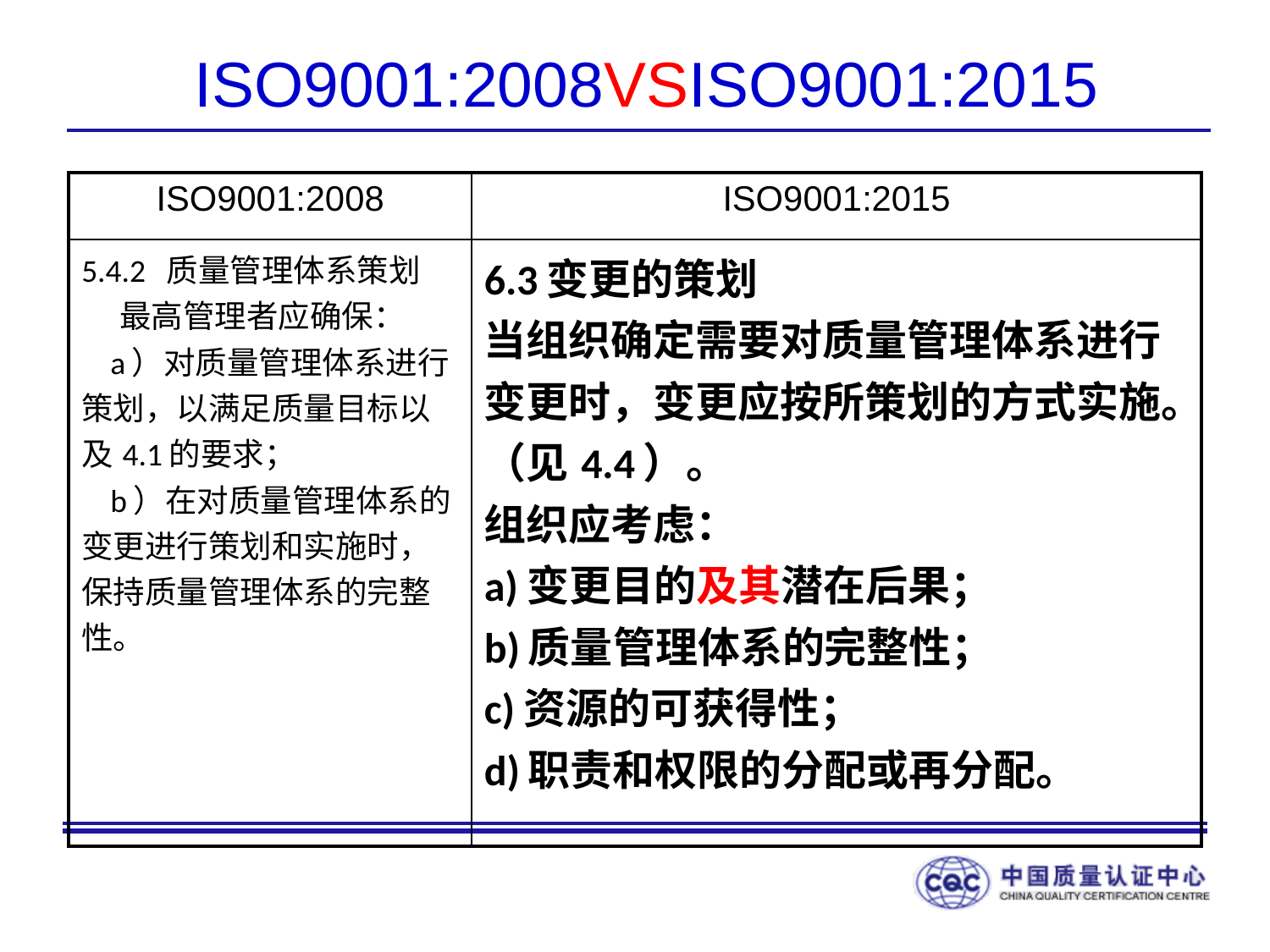

ISO9001:2008VSISO9001:2015
| ISO9001:2008 | ISO9001:2015 |
| --- | --- |
| 5.4.2 质量管理体系策划 最高管理者应确保： a）对质量管理体系进行策划，以满足质量目标以及4.1的要求； b）在对质量管理体系的变更进行策划和实施时，保持质量管理体系的完整性。 | 6.3变更的策划 当组织确定需要对质量管理体系进行变更时，变更应按所策划的方式实施。（见4.4）。 组织应考虑： a)变更目的及其潜在后果； b)质量管理体系的完整性； c)资源的可获得性； d)职责和权限的分配或再分配。 |